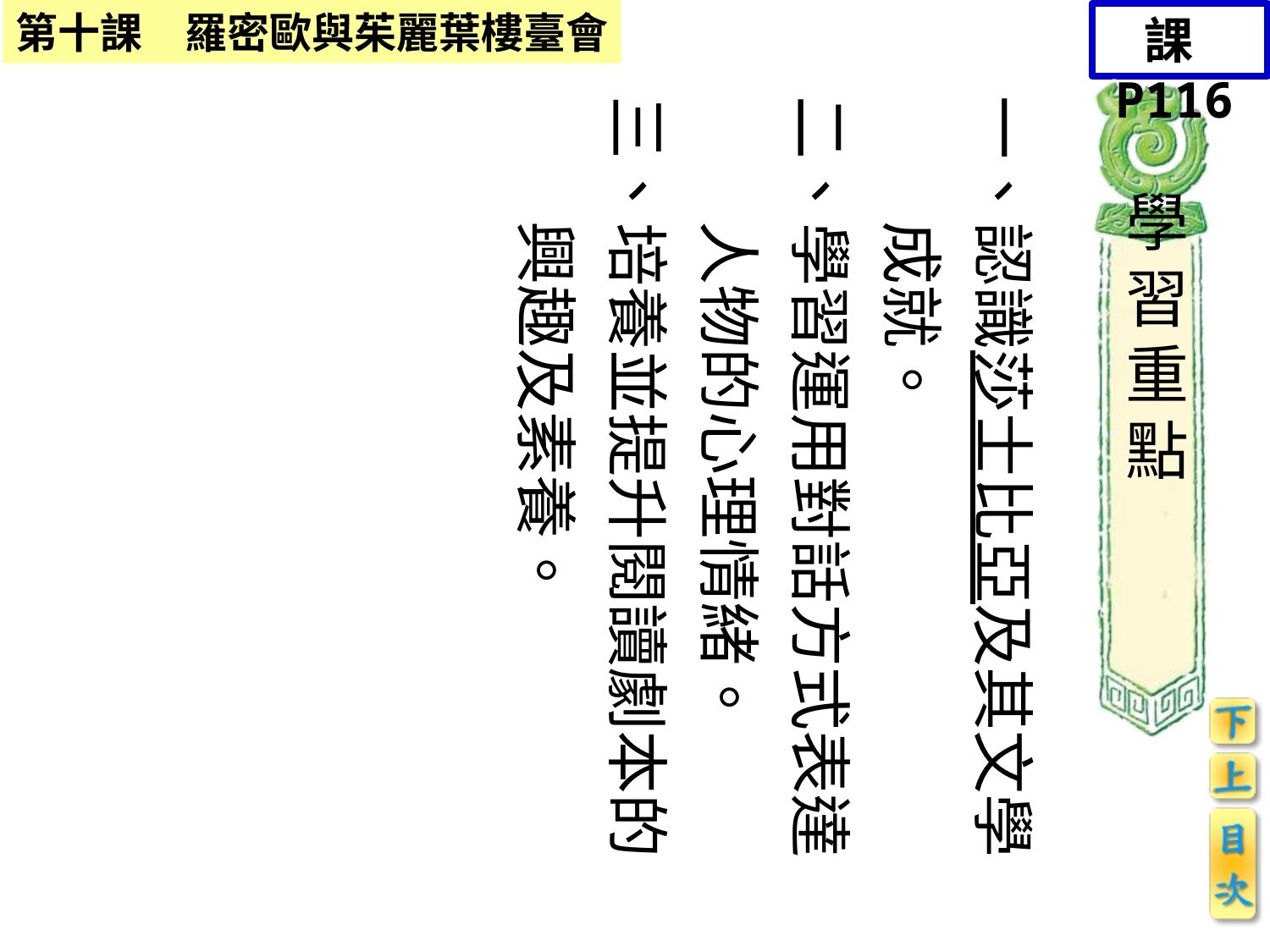

課P116
一、認識莎士比亞及其文學成就。
二、學習運用對話方式表達人物的心理情緒。
三、培養並提升閱讀劇本的興趣及素養。
學習重點